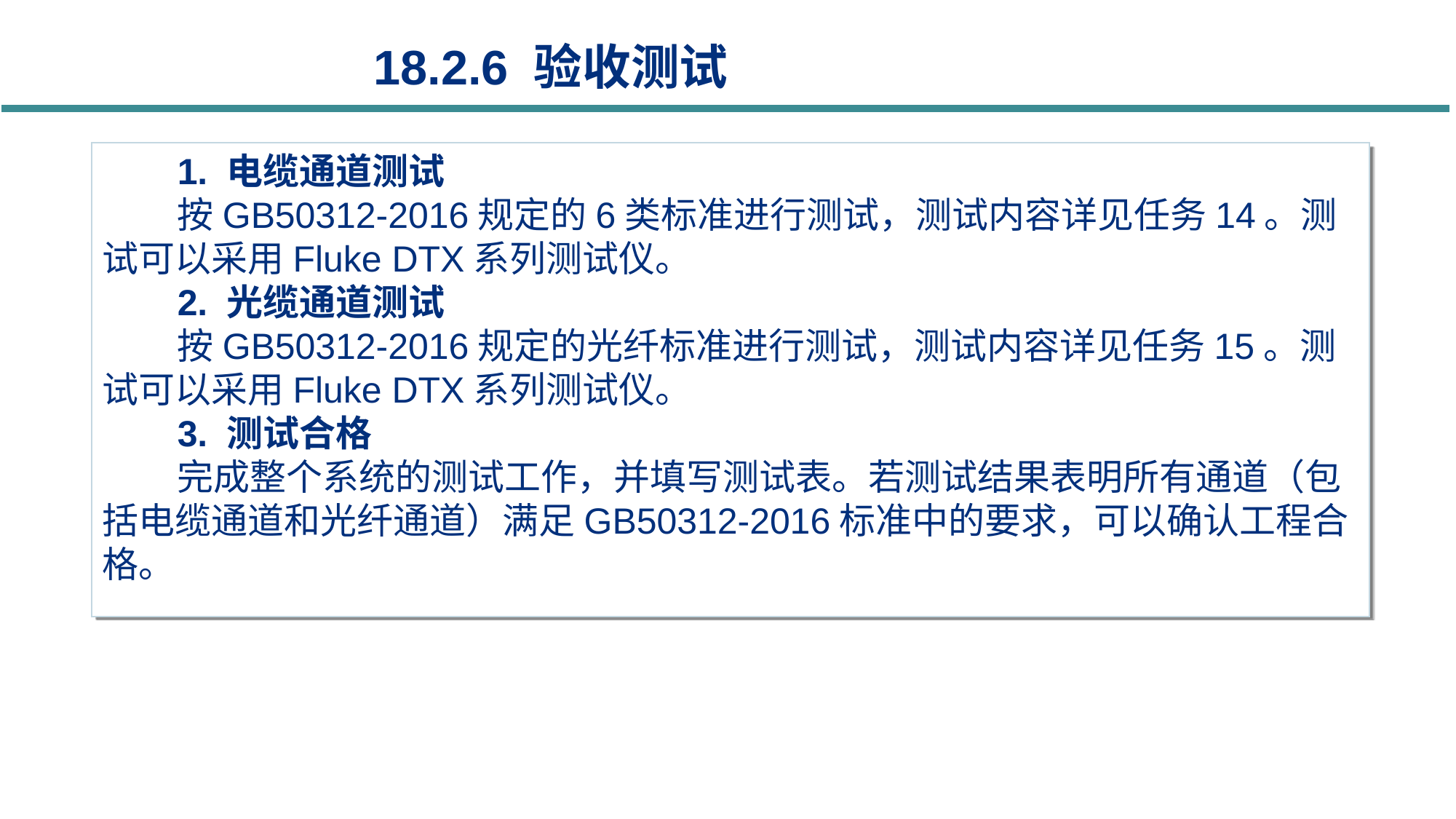

18.2.6 验收测试
1. 电缆通道测试
按GB50312-2016规定的6类标准进行测试，测试内容详见任务14。测试可以采用Fluke DTX系列测试仪。
2. 光缆通道测试
按GB50312-2016规定的光纤标准进行测试，测试内容详见任务15。测试可以采用Fluke DTX系列测试仪。
3. 测试合格
完成整个系统的测试工作，并填写测试表。若测试结果表明所有通道（包括电缆通道和光纤通道）满足GB50312-2016标准中的要求，可以确认工程合格。